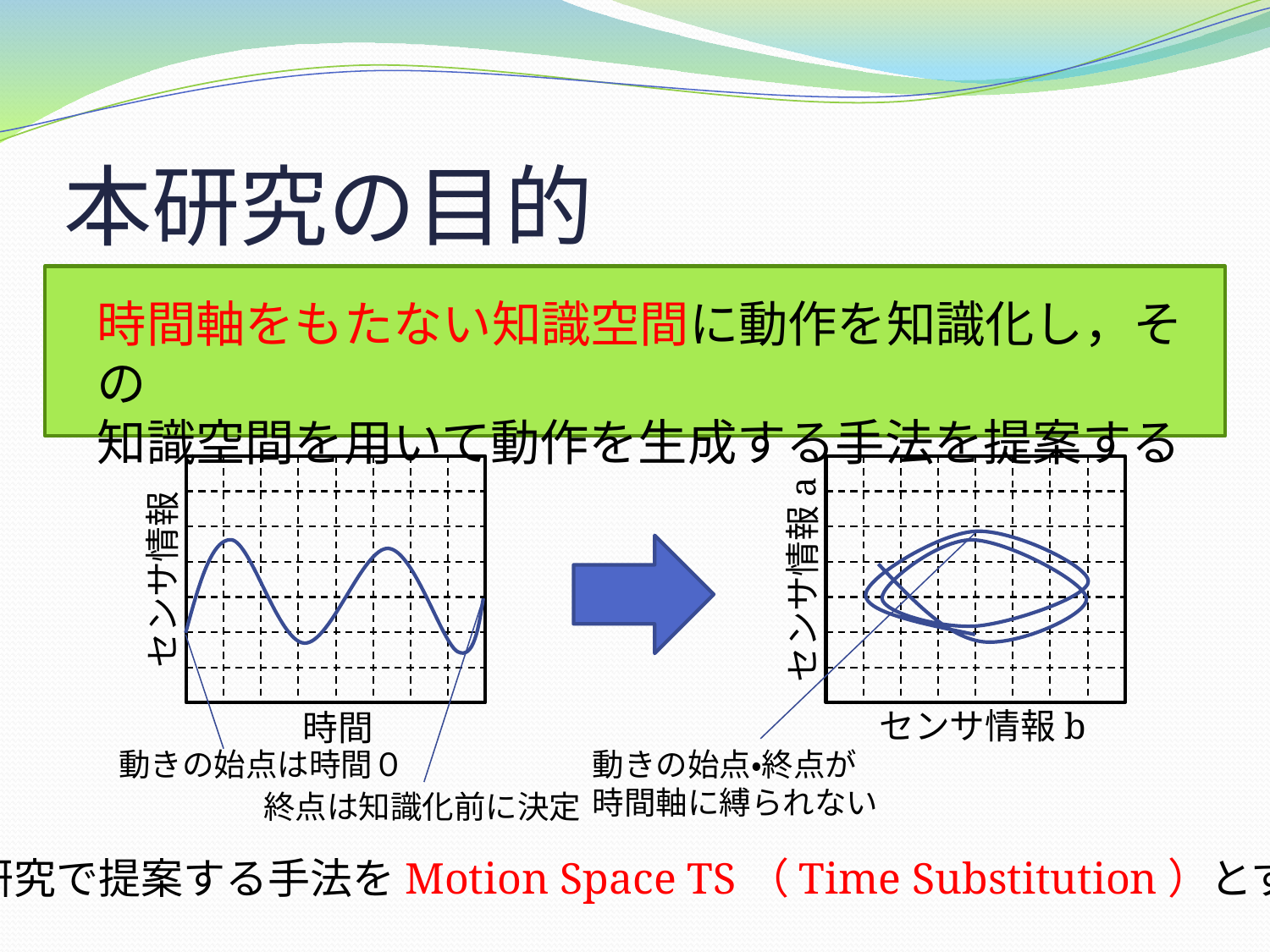

# 本研究の目的

時間軸をもたない知識空間に動作を知識化し，その
知識空間を用いて動作を生成する手法を提案する

センサ情報
センサ情報a
センサ情報b
時間
動きの始点は時間０
動きの始点・終点が
時間軸に縛られない
終点は知識化前に決定
本研究で提案する手法をMotion Space TS（Time Substitution）とする